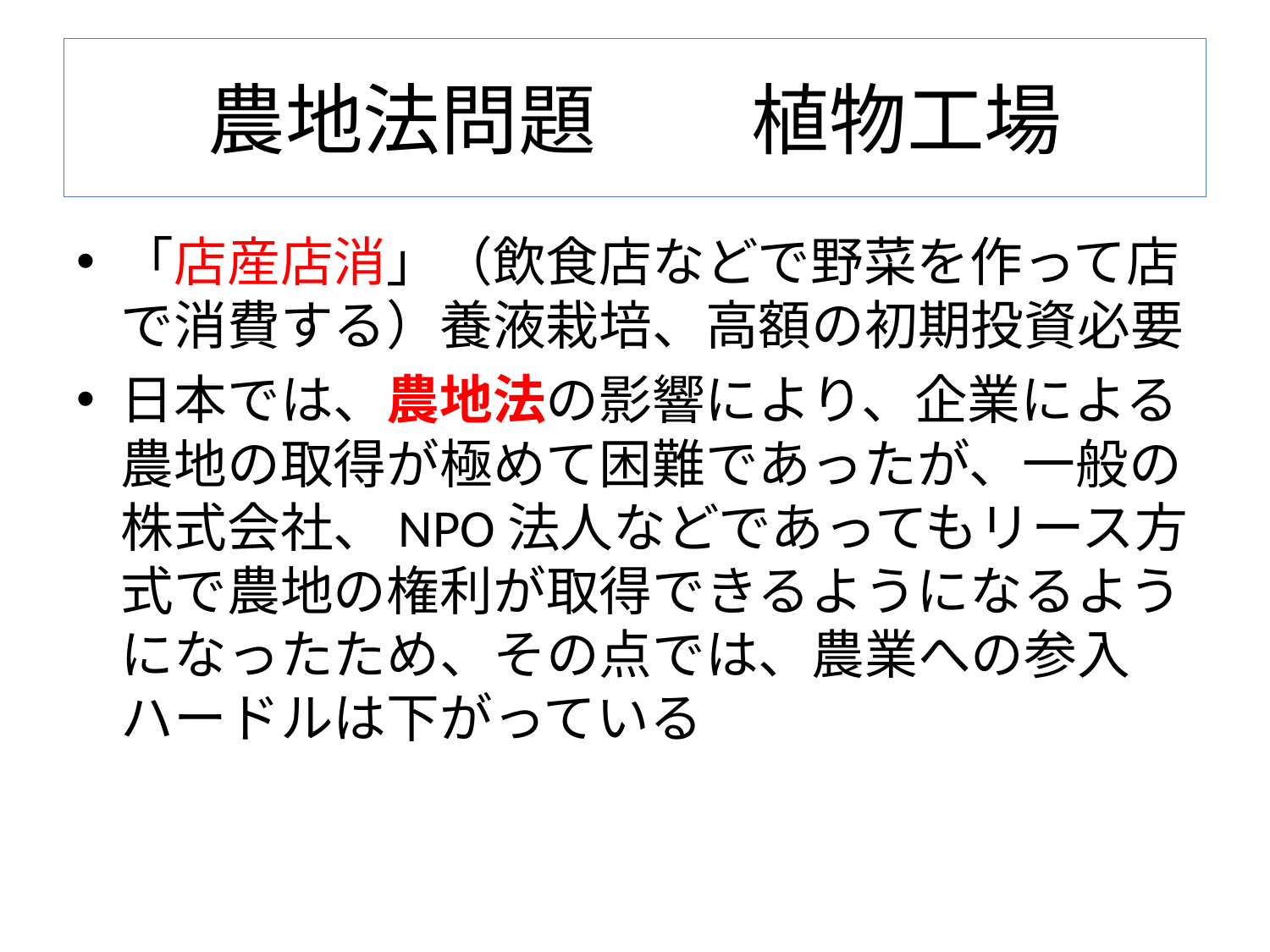

# 農地法問題　　植物工場
「店産店消」（飲食店などで野菜を作って店で消費する）養液栽培、高額の初期投資必要
日本では、農地法の影響により、企業による農地の取得が極めて困難であったが、一般の株式会社、NPO法人などであってもリース方式で農地の権利が取得できるようになるようになったため、その点では、農業への参入ハードルは下がっている